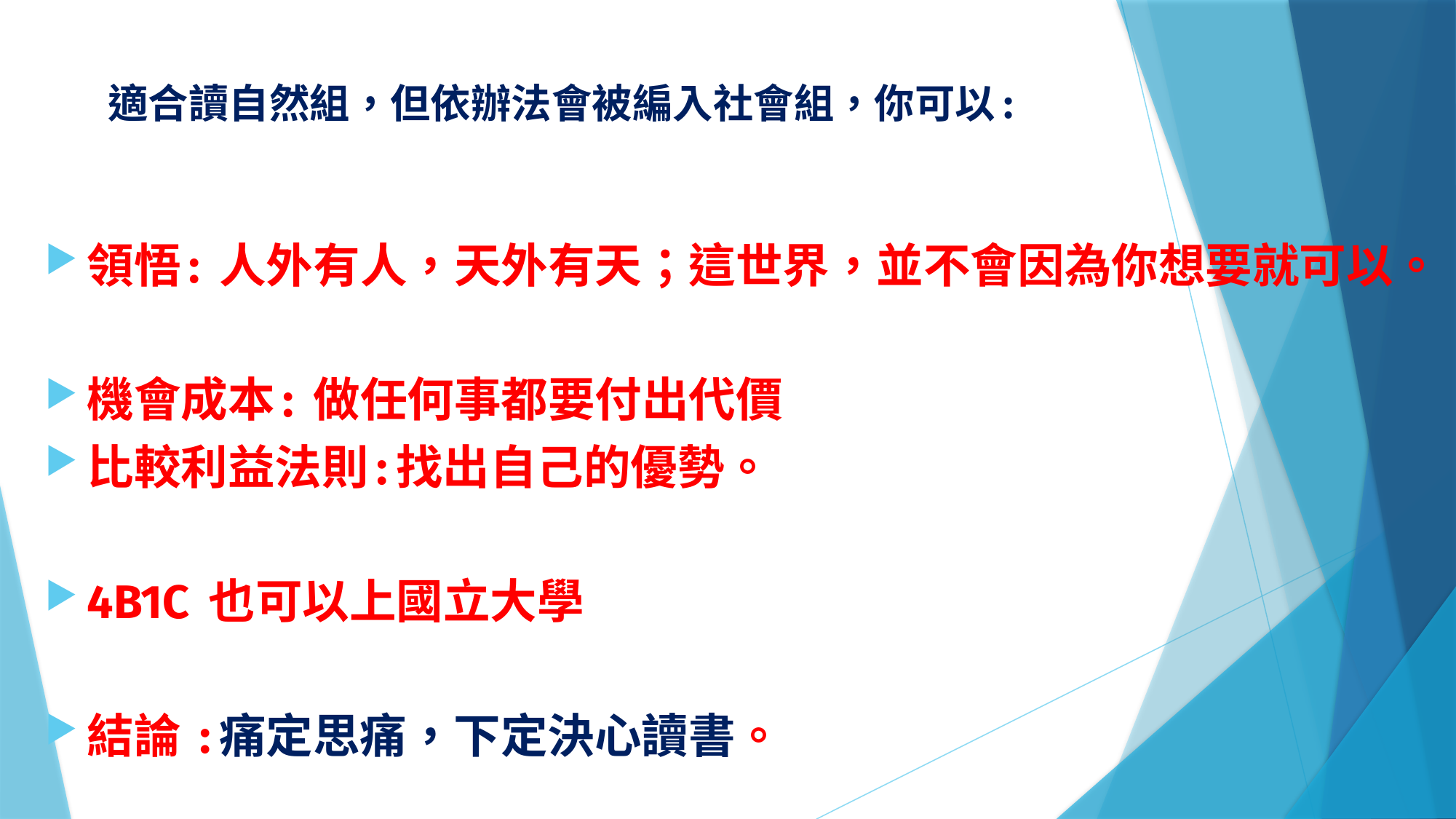

# 適合讀自然組，但依辦法會被編入社會組，你可以:
領悟: 人外有人，天外有天；這世界，並不會因為你想要就可以。

機會成本: 做任何事都要付出代價
比較利益法則:找出自己的優勢。

4B1C 也可以上國立大學

結論 :痛定思痛，下定決心讀書。